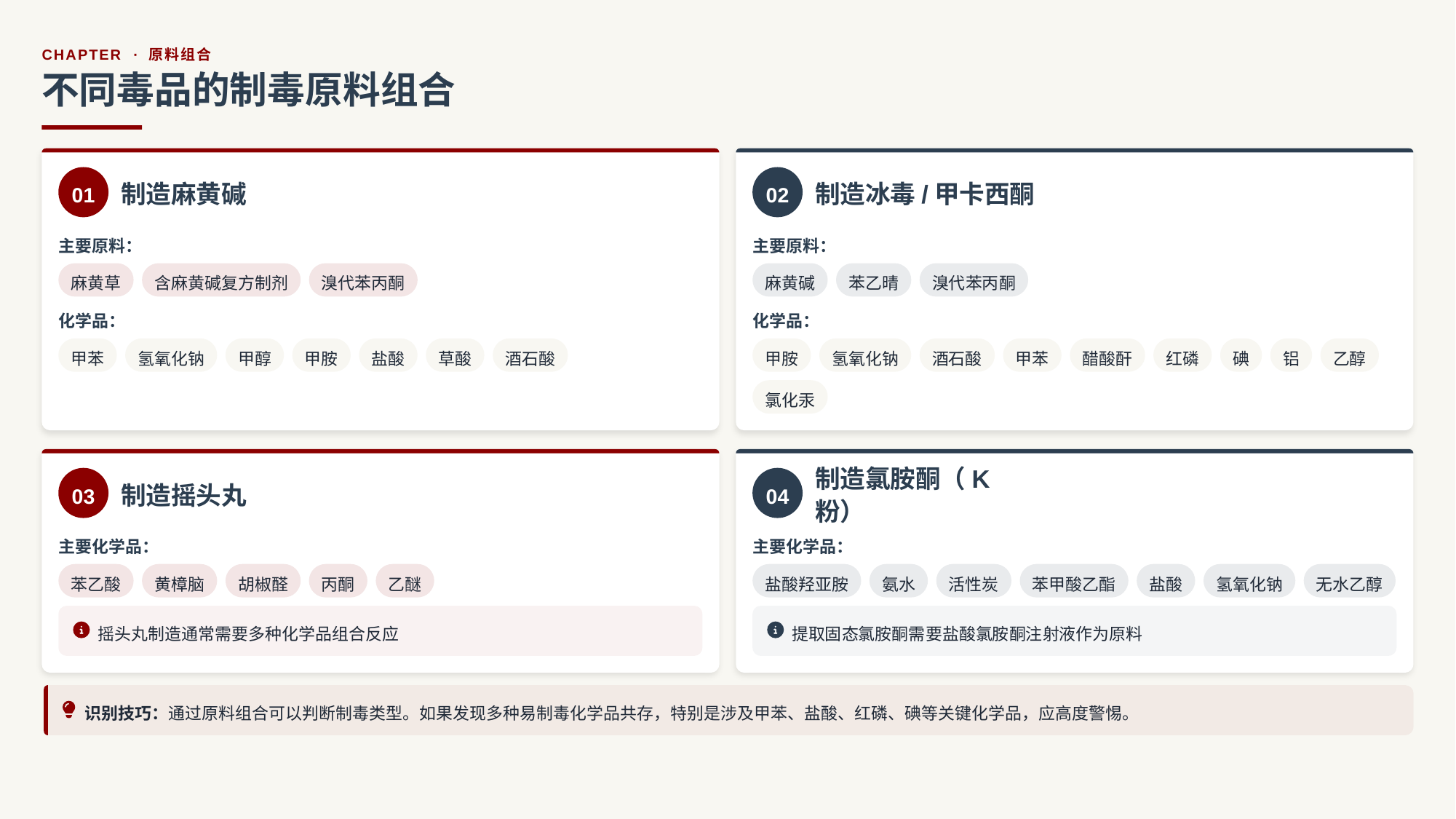

CHAPTER  · 原料组合
不同毒品的制毒原料组合

01

02

制造麻黄碱
制造冰毒/甲卡西酮
主要原料：
主要原料：

麻黄草

含麻黄碱复方制剂

溴代苯丙酮

麻黄碱

苯乙晴

溴代苯丙酮
化学品：
化学品：

甲苯

氢氧化钠

甲醇

甲胺

盐酸

草酸

酒石酸

甲胺

氢氧化钠

酒石酸

甲苯

醋酸酐

红磷

碘

铝

乙醇

氯化汞

03

04

制造摇头丸
制造氯胺酮（K粉）
主要化学品：
主要化学品：

苯乙酸

黄樟脑

胡椒醛

丙酮

乙醚

盐酸羟亚胺

氨水

活性炭

苯甲酸乙酯

盐酸

氢氧化钠

无水乙醇

摇头丸制造通常需要多种化学品组合反应
提取固态氯胺酮需要盐酸氯胺酮注射液作为原料

识别技巧：通过原料组合可以判断制毒类型。如果发现多种易制毒化学品共存，特别是涉及甲苯、盐酸、红磷、碘等关键化学品，应高度警惕。